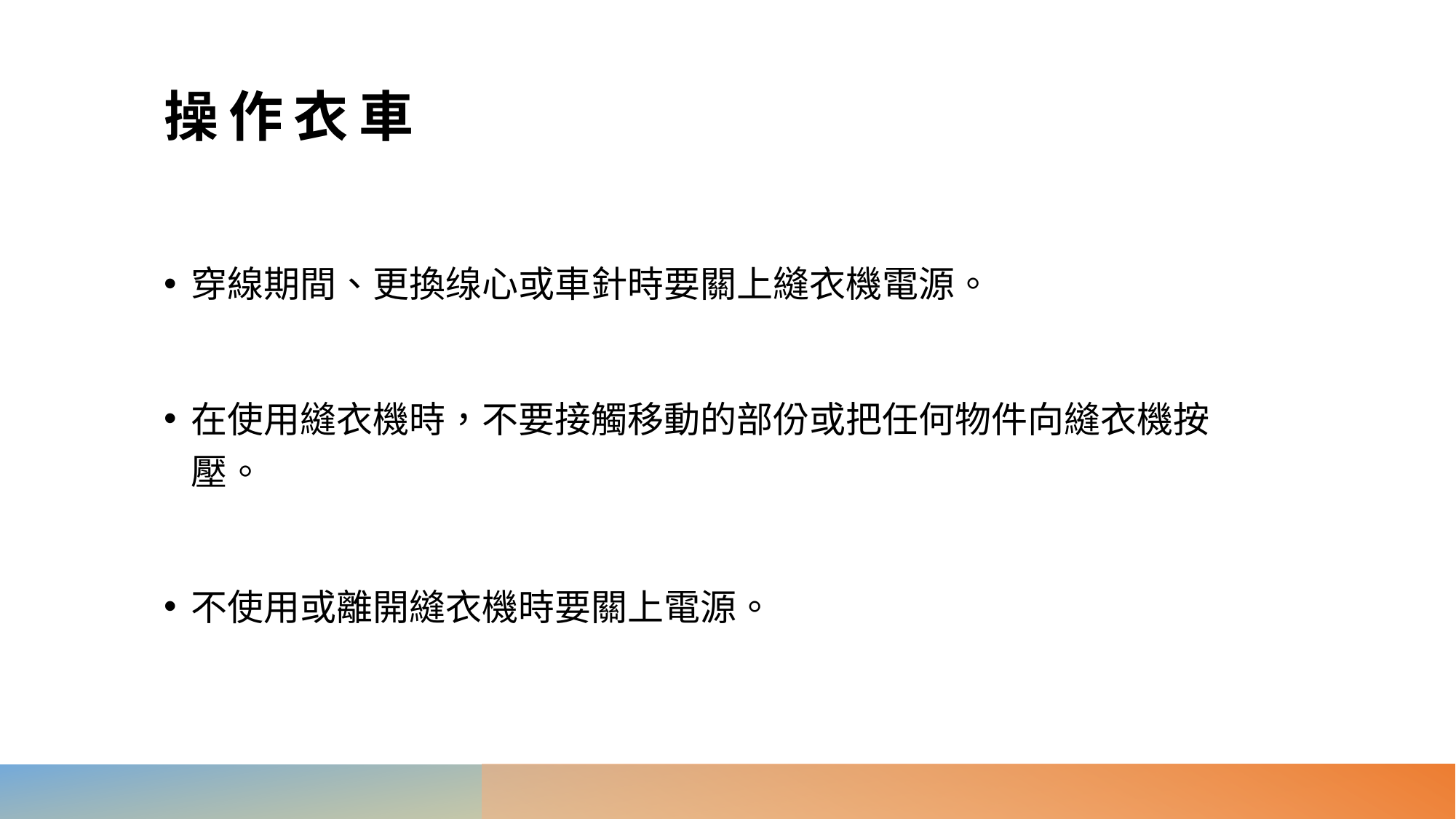

# 操作衣車
穿線期間、更換缐心或車針時要關上縫衣機電源。

在使用縫衣機時，不要接觸移動的部份或把任何物件向縫衣機按壓。

不使用或離開縫衣機時要關上電源。